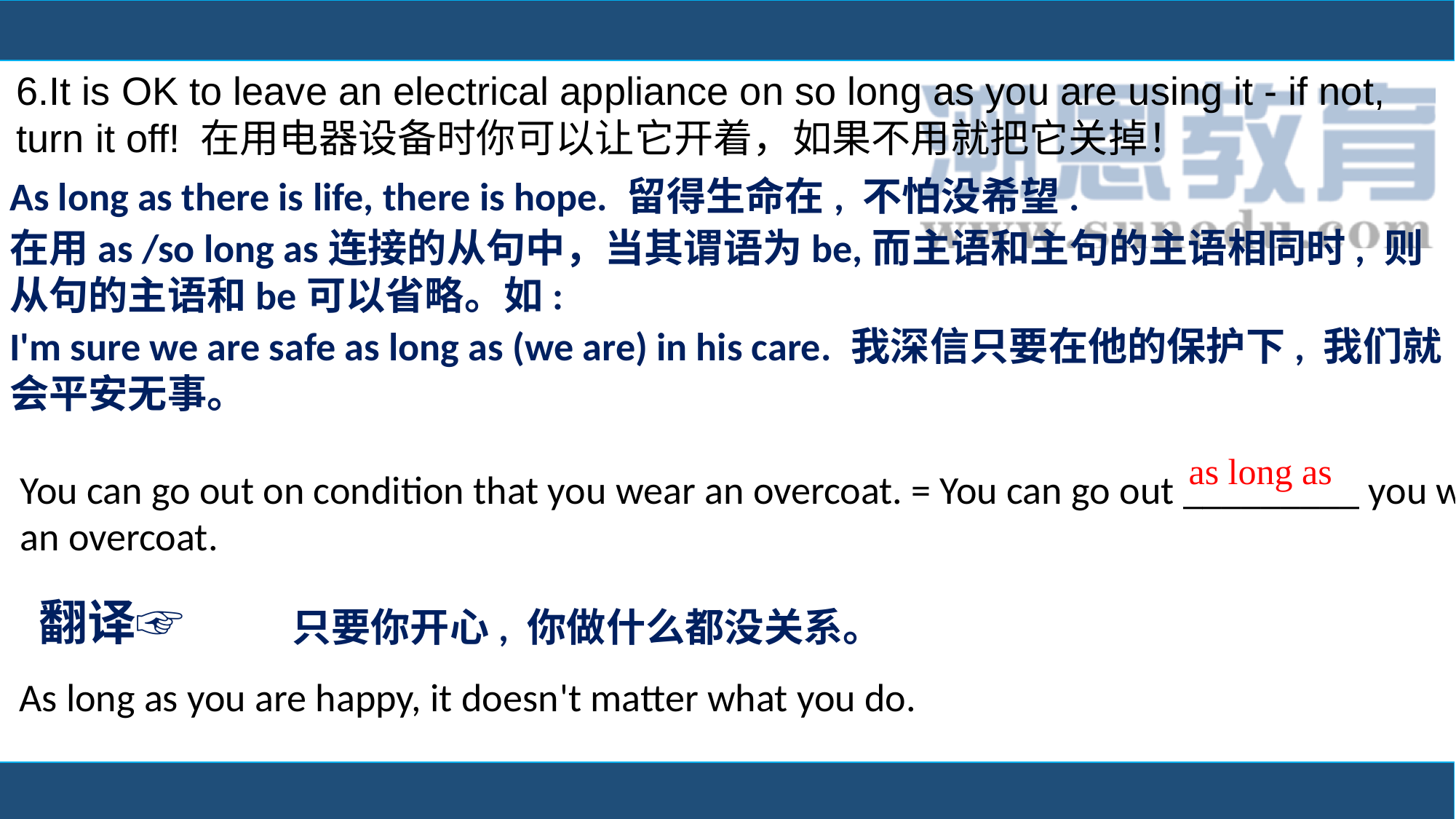

6.It is OK to leave an electrical appliance on so long as you are using it - if not, turn it off! 在用电器设备时你可以让它开着，如果不用就把它关掉！
As long as there is life, there is hope. 留得生命在, 不怕没希望.
在用as /so long as连接的从句中，当其谓语为be,而主语和主句的主语相同时, 则从句的主语和be可以省略。如:
I'm sure we are safe as long as (we are) in his care. 我深信只要在他的保护下, 我们就会平安无事。

as long as
You can go out on condition that you wear an overcoat. = You can go out _________ you wear
an overcoat.
翻译☞
只要你开心, 你做什么都没关系。
As long as you are happy, it doesn't matter what you do.